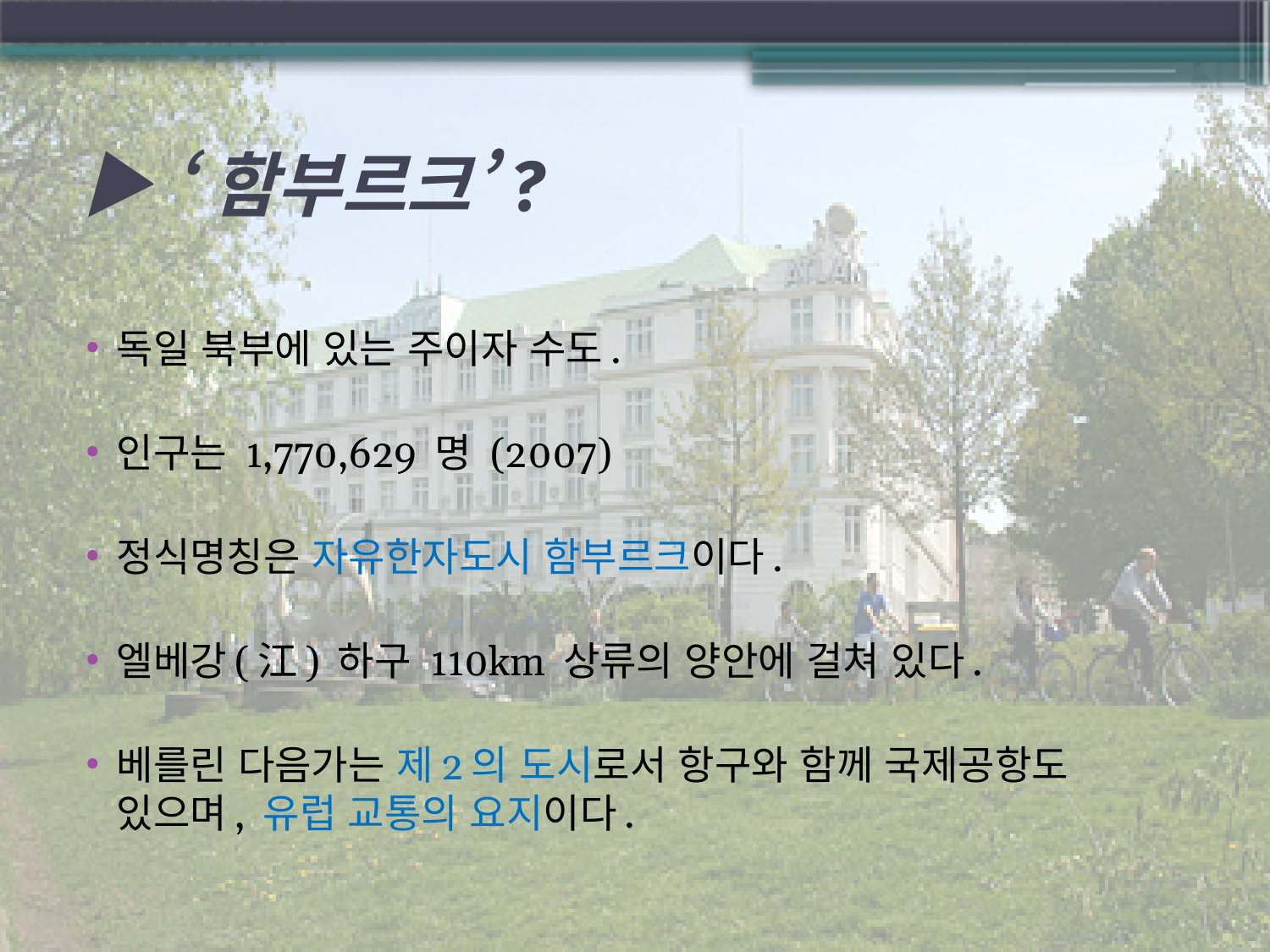

# ▶ ‘함부르크’?
독일 북부에 있는 주이자 수도.

인구는 1,770,629 명 (2007)

정식명칭은 자유한자도시 함부르크이다.

엘베강(江) 하구 110km 상류의 양안에 걸쳐 있다.

베를린 다음가는 제2의 도시로서 항구와 함께 국제공항도 있으며, 유럽 교통의 요지이다.